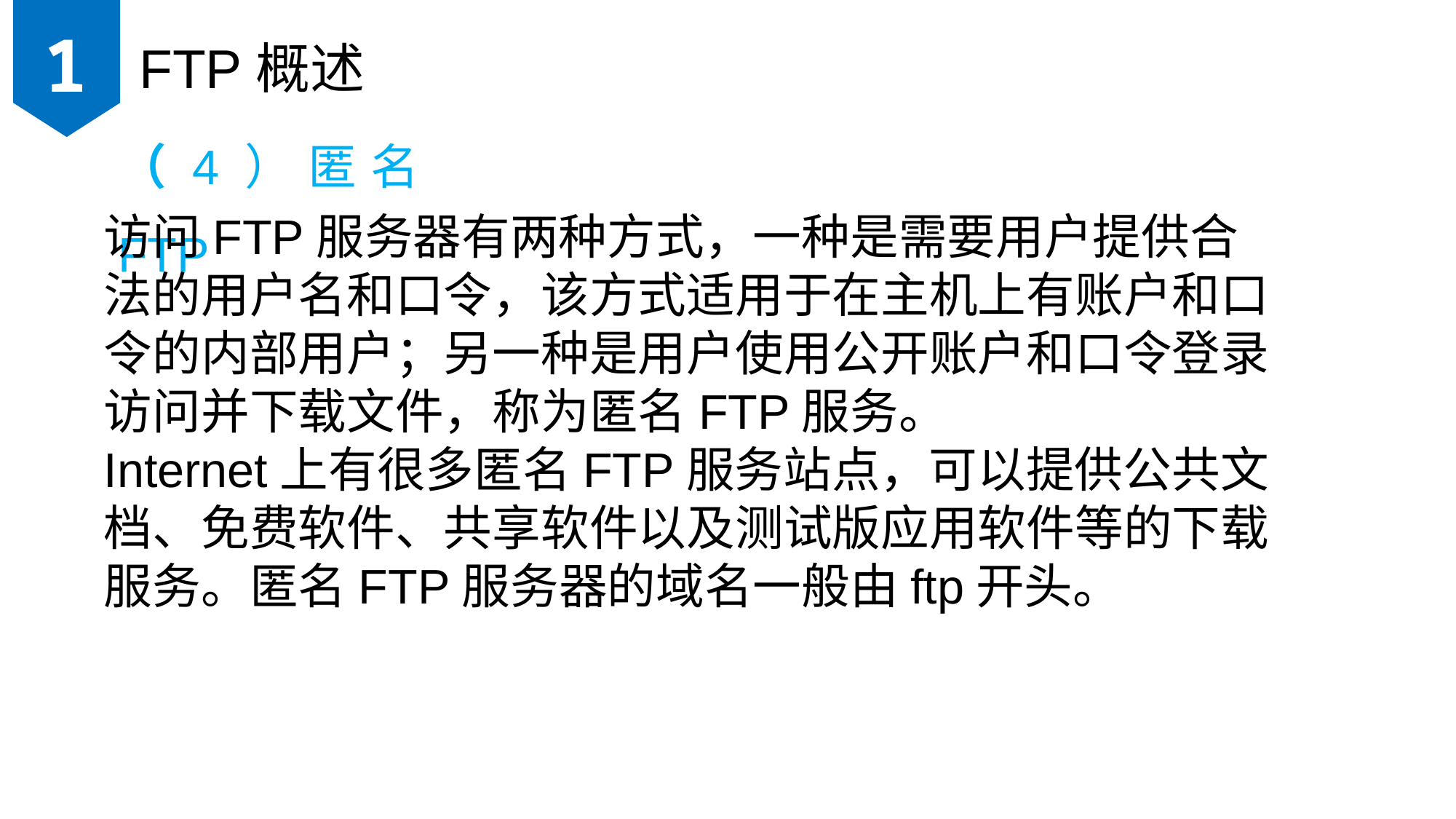

1

FTP概述

（4）匿名FTP
访问FTP服务器有两种方式，一种是需要用户提供合法的用户名和口令，该方式适用于在主机上有账户和口令的内部用户；另一种是用户使用公开账户和口令登录访问并下载文件，称为匿名FTP服务。
Internet上有很多匿名FTP服务站点，可以提供公共文档、免费软件、共享软件以及测试版应用软件等的下载服务。匿名FTP服务器的域名一般由ftp开头。